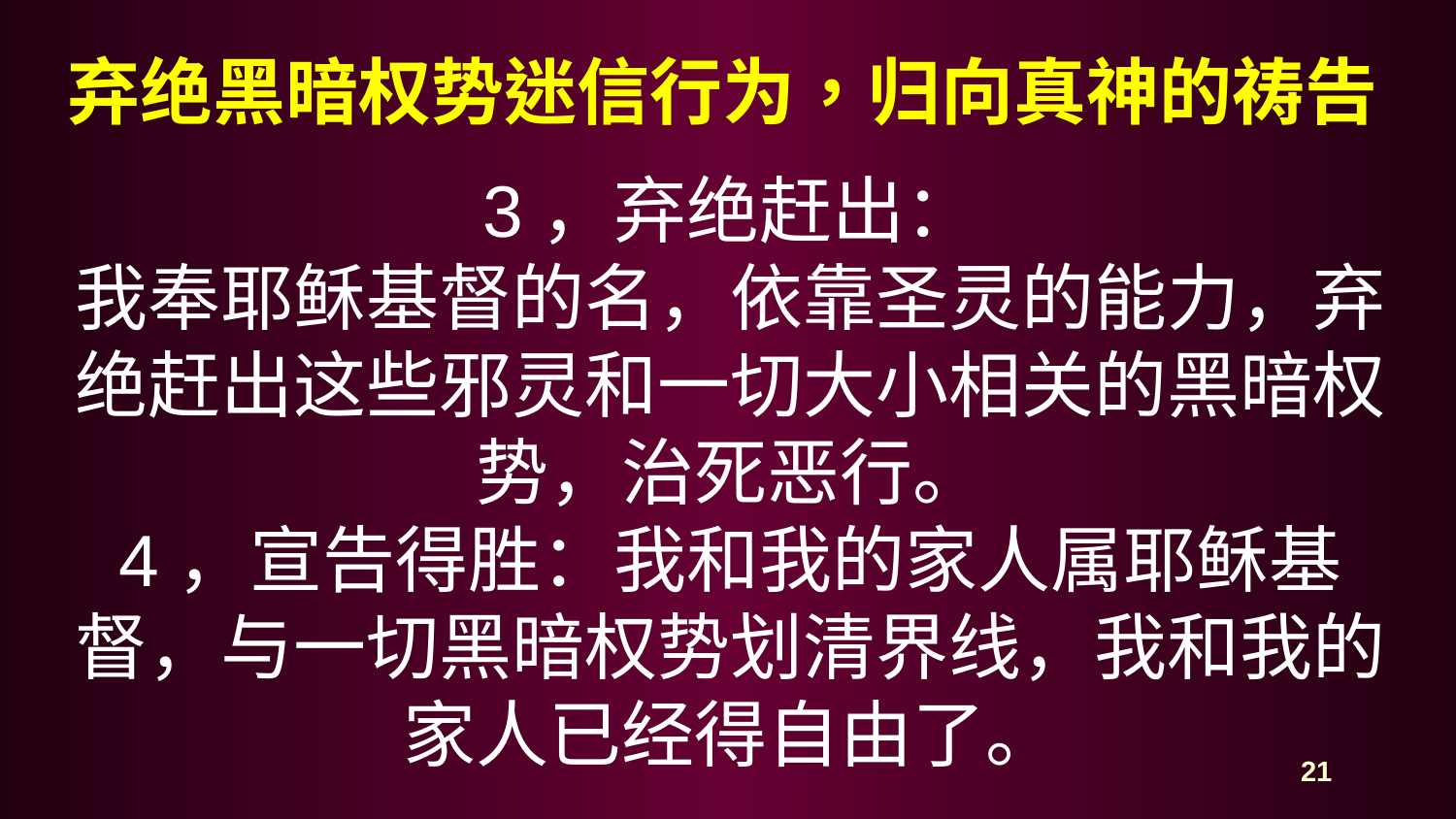

弃绝黑暗权势迷信行为，归向真神的祷告
# 3，弃绝赶出： 我奉耶稣基督的名，依靠圣灵的能力，弃绝赶出这些邪灵和一切大小相关的黑暗权势，治死恶行。 4，宣告得胜：我和我的家人属耶稣基督，与一切黑暗权势划清界线，我和我的家人已经得自由了。
21